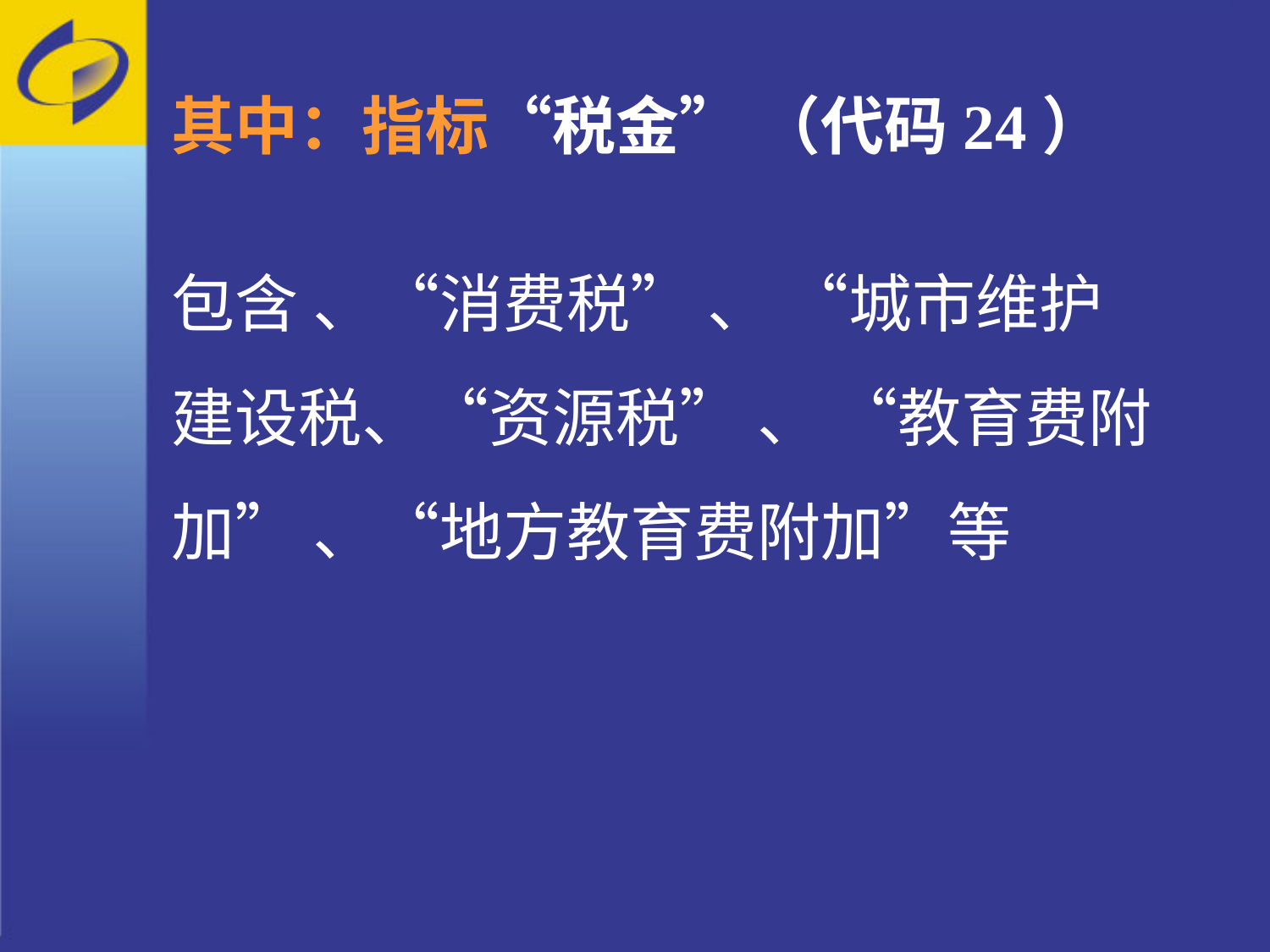

其中：指标“税金” （代码24）

包含 、“消费税” 、 “城市维护建设税、“资源税” 、 “教育费附加” 、“地方教育费附加”等